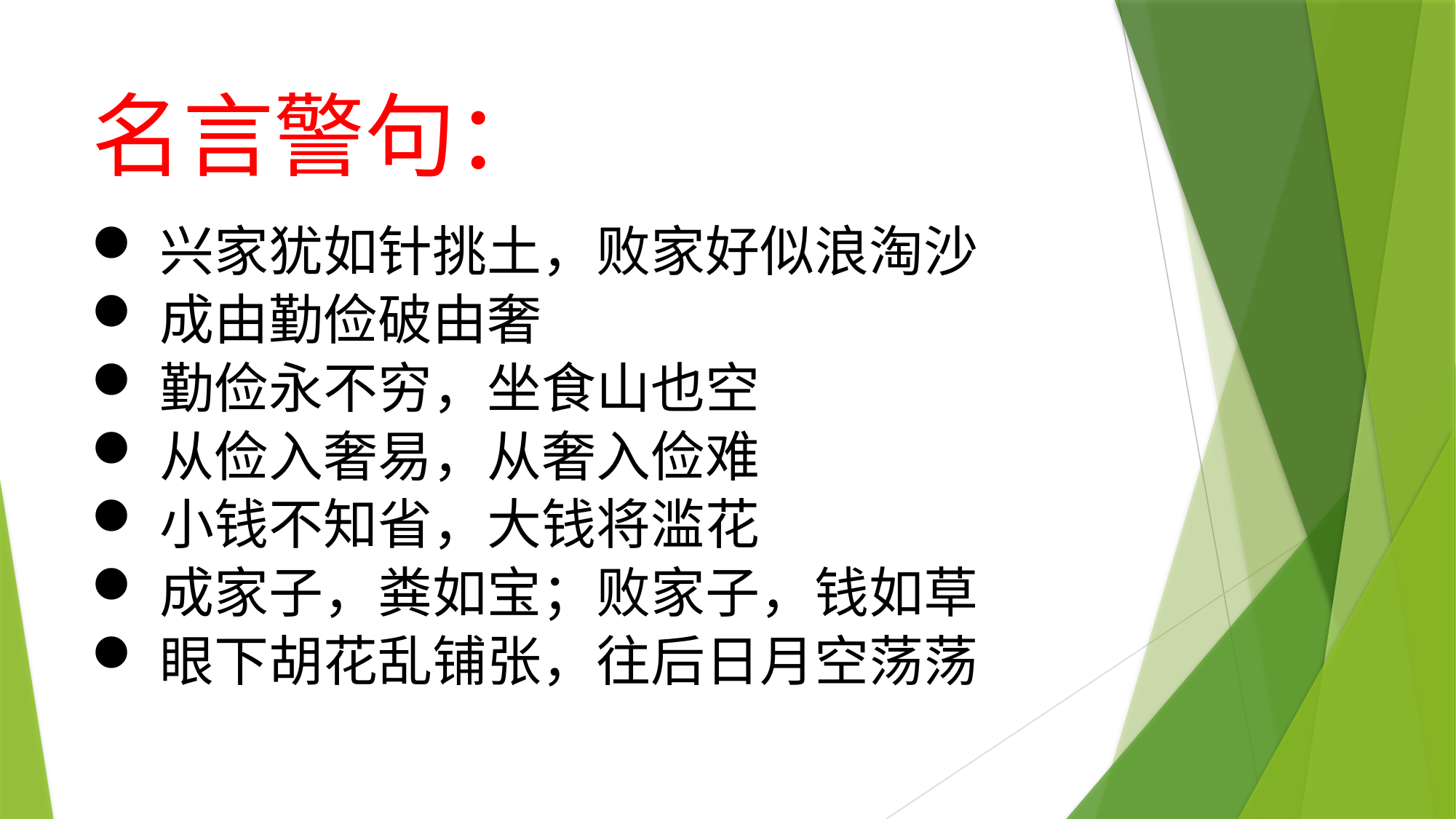

# 名言警句：
兴家犹如针挑土，败家好似浪淘沙
成由勤俭破由奢
勤俭永不穷，坐食山也空
从俭入奢易，从奢入俭难
小钱不知省，大钱将滥花
成家子，粪如宝；败家子，钱如草
眼下胡花乱铺张，往后日月空荡荡